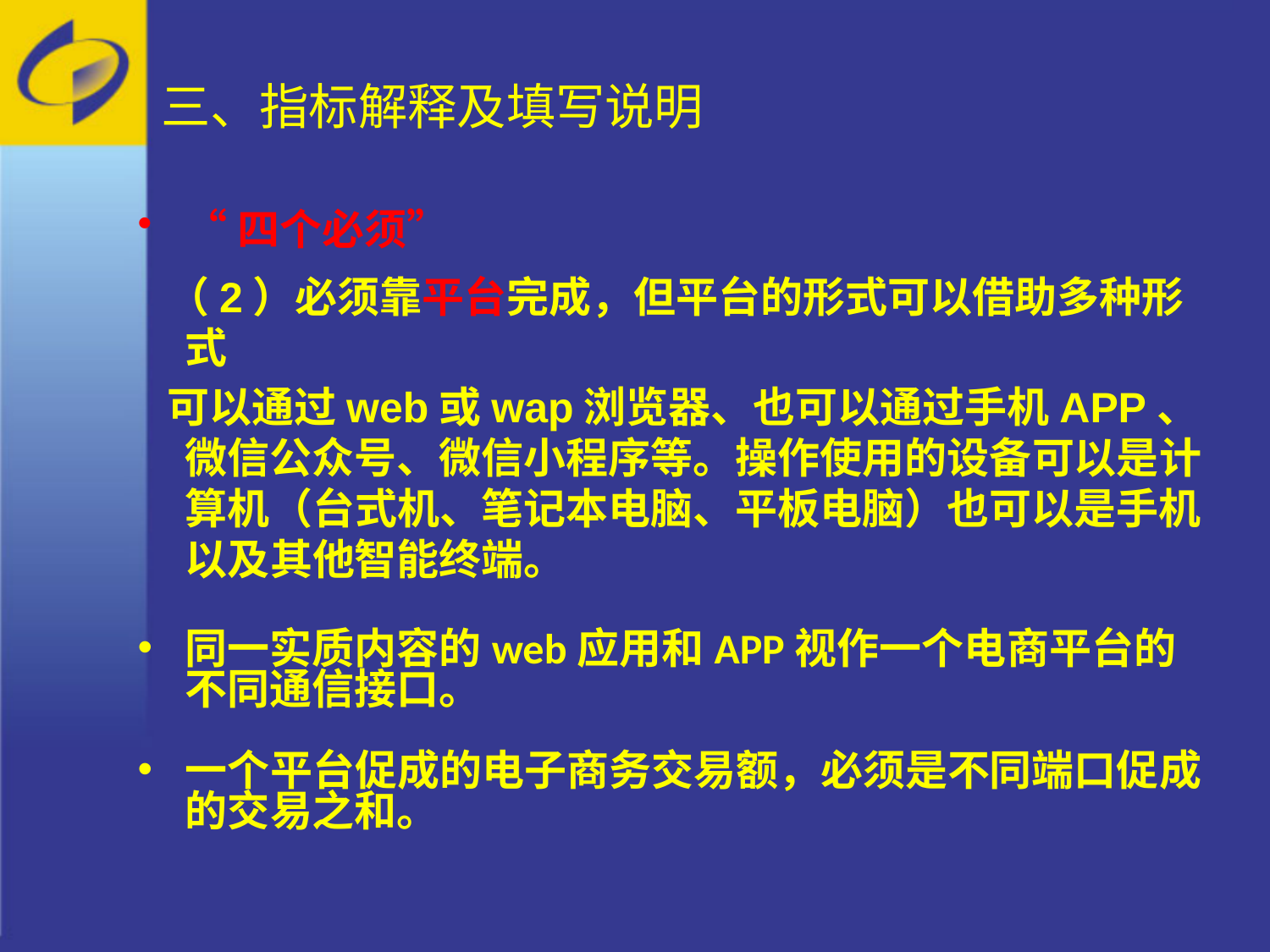

三、指标解释及填写说明
“四个必须”

  （2）必须靠平台完成，但平台的形式可以借助多种形式
  可以通过web或wap浏览器、也可以通过手机APP、微信公众号、微信小程序等。操作使用的设备可以是计算机（台式机、笔记本电脑、平板电脑）也可以是手机以及其他智能终端。

同一实质内容的web应用和APP视作一个电商平台的不同通信接口。

一个平台促成的电子商务交易额，必须是不同端口促成的交易之和。